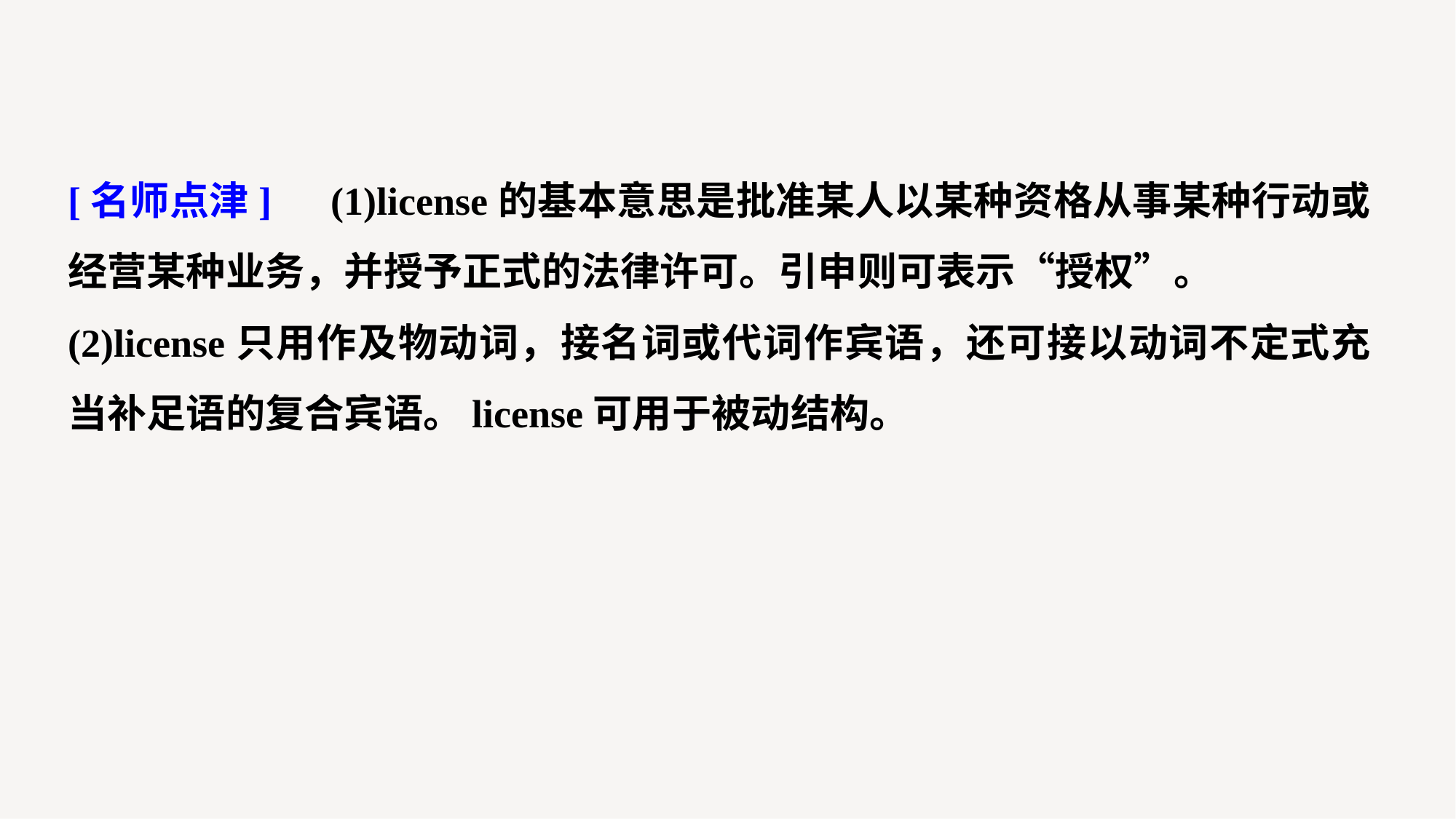

[名师点津]　(1)license的基本意思是批准某人以某种资格从事某种行动或经营某种业务，并授予正式的法律许可。引申则可表示“授权”。
(2)license只用作及物动词，接名词或代词作宾语，还可接以动词不定式充当补足语的复合宾语。license可用于被动结构。